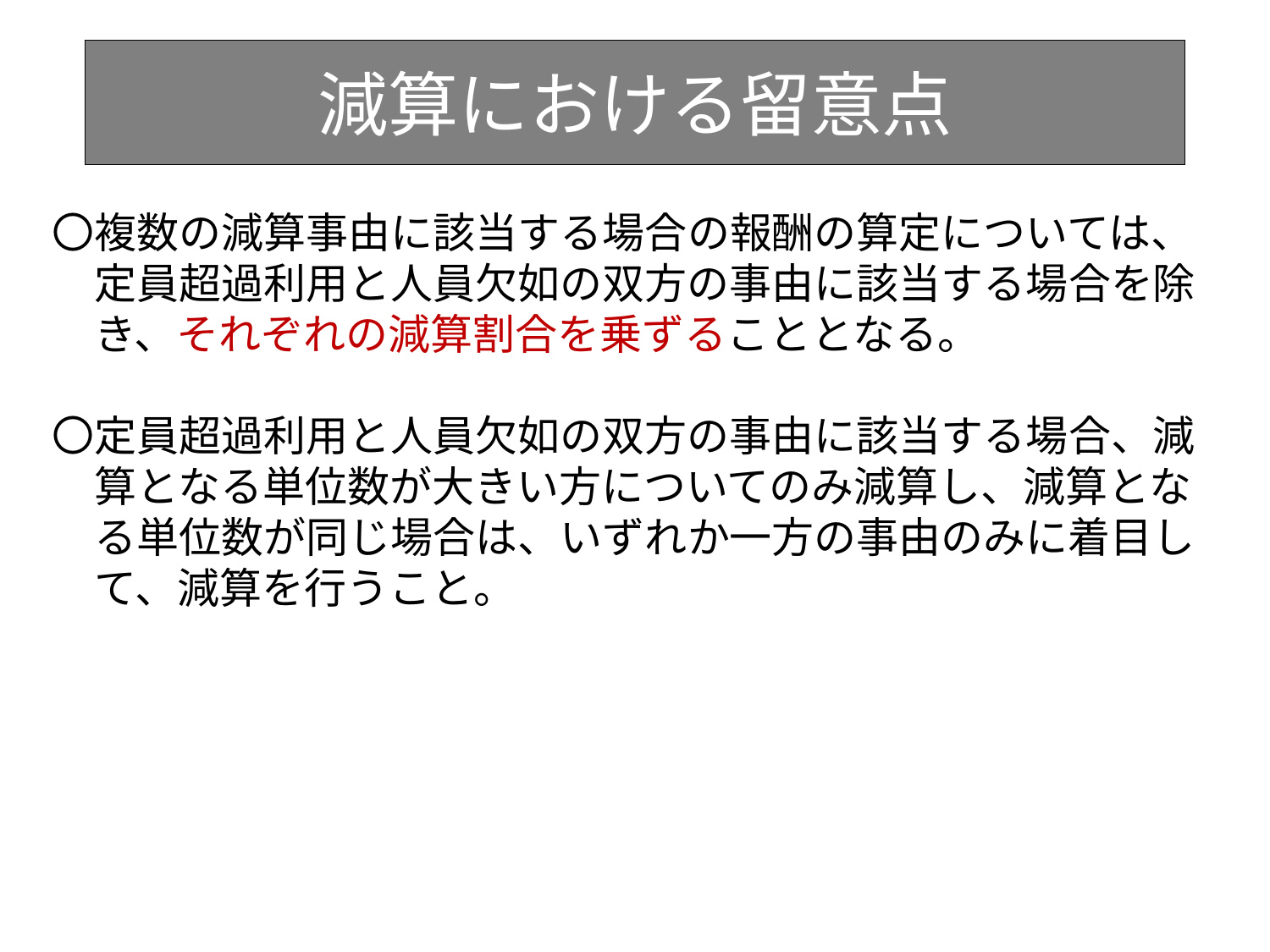

減算における留意点
〇複数の減算事由に該当する場合の報酬の算定については、
　定員超過利用と人員欠如の双方の事由に該当する場合を除
　き、それぞれの減算割合を乗ずることとなる。

〇定員超過利用と人員欠如の双方の事由に該当する場合、減
　算となる単位数が大きい方についてのみ減算し、減算とな
　る単位数が同じ場合は、いずれか一方の事由のみに着目し
　て、減算を行うこと。